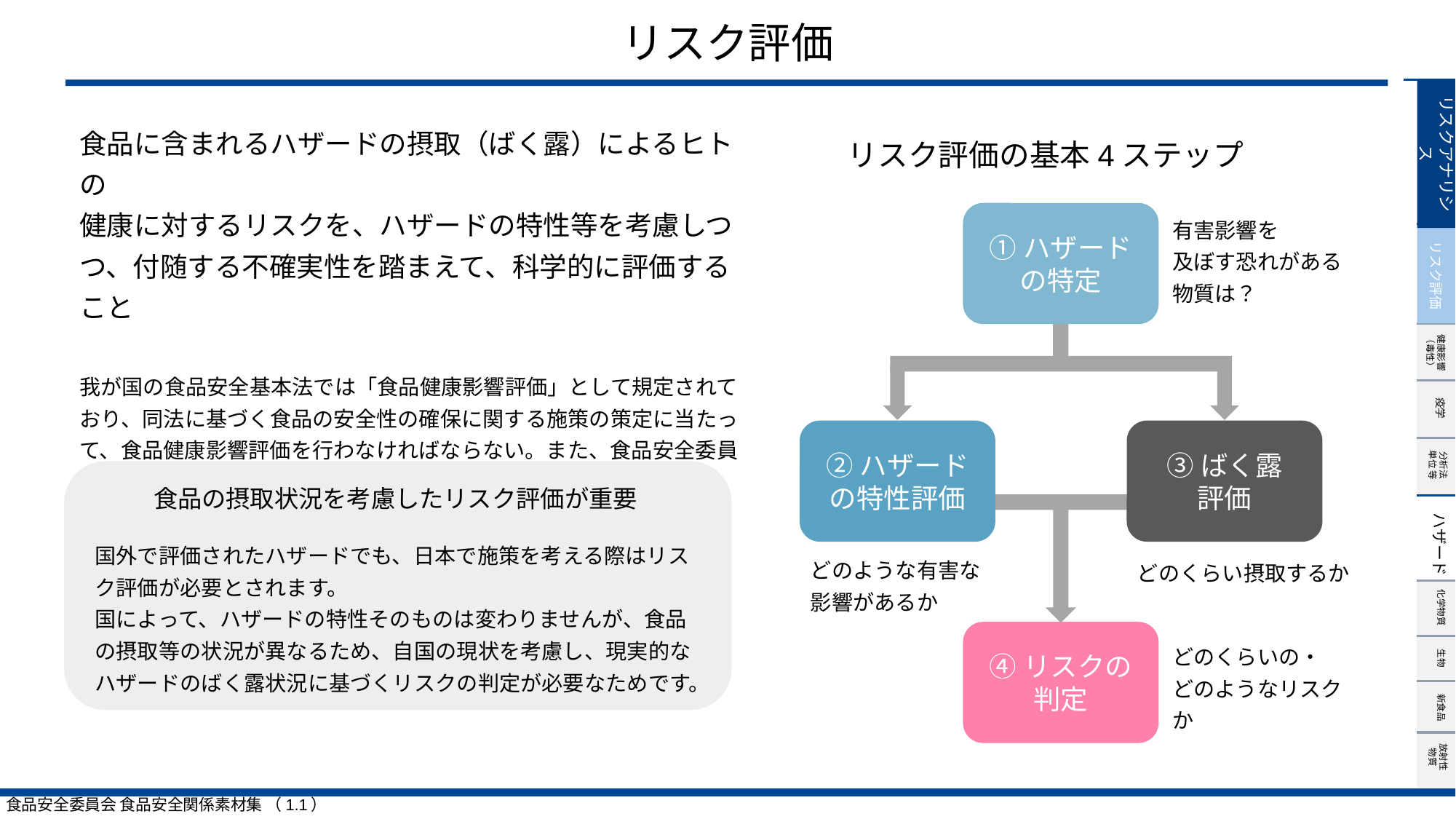

# リスク評価
リスクアナリシス
食品に含まれるハザードの摂取（ばく露）によるヒトの
健康に対するリスクを、ハザードの特性等を考慮しつつ、付随する不確実性を踏まえて、科学的に評価すること

我が国の食品安全基本法では「食品健康影響評価」として規定されており、同法に基づく食品の安全性の確保に関する施策の策定に当たって、食品健康影響評価を行わなければならない。また、食品安全委員会が自らの判断で食品健康影響評価を行うこともある。
リスク評価の基本4ステップ
①ハザードの特定
有害影響を
及ぼす恐れがある
物質は？
リスク評価

②ハザードの特性評価
③ばく露
評価

食品の摂取状況を考慮したリスク評価が重要

国外で評価されたハザードでも、日本で施策を考える際はリスク評価が必要とされます。
国によって、ハザードの特性そのものは変わりませんが、食品の摂取等の状況が異なるため、自国の現状を考慮し、現実的なハザードのばく露状況に基づくリスクの判定が必要なためです。

どのくらい摂取するか
どのような有害な
影響があるか
④リスクの
判定
どのくらいの・
どのようなリスクか